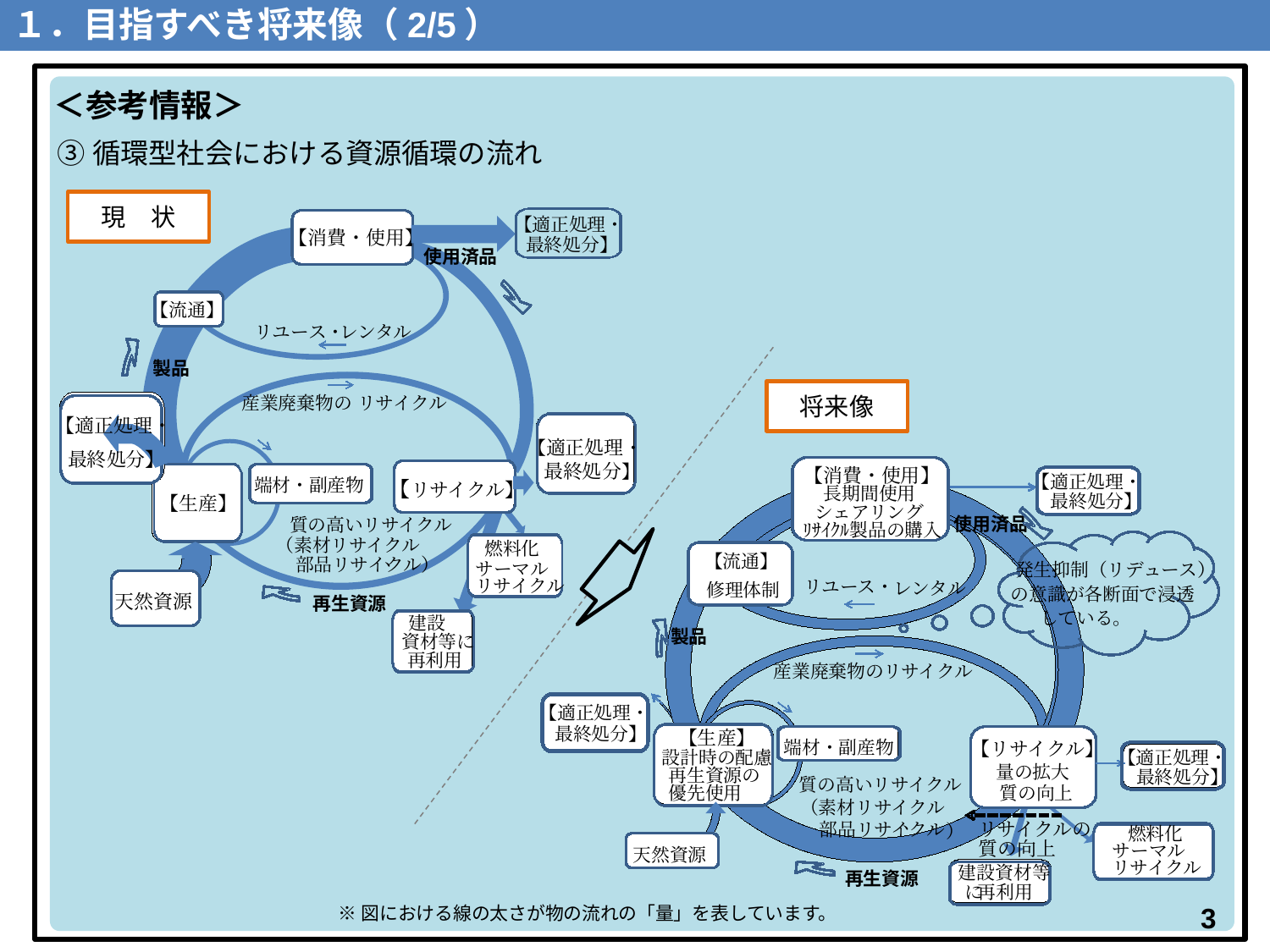

１．目指すべき将来像（2/5）

＜参考情報＞

③循環型社会における資源循環の流れ

【適正処理・

【消費・使用】

最終処分】

使用済品

【流通】

リユース・
レンタル

製品

産業廃棄物の
リサイクル

【適正処理・

【適正処理・

最終処分】
最終処分】

端材・副産物

【リサイクル】

【生産】

質の高いリサイクル

（素材リサイクル

燃料化

、

部品リサイクル
）
サーマル
リサイクル

天然資源

再生資源

建設

資材等に
再利用
現　状
将来像

【消費・使用】

【適正処理・

将来像
長期間使用

最終処分】

シェアリング

使用済品

ﾘｻｲｸﾙ製品の購入

【流通】

発生抑制（リデュース）

リユース・
レンタル
修理体制

の意識が各断面で浸透

している。

製品

産業廃棄物の
リサイクル

【適正処理・

最終処分】

【生産】

端材・副産物

【リサイクル】

設計時の配慮
【適正処理・

量の拡大

最終処分】
再生資源の
優先使用
質の高いリサイクル

質の向上

（素材
リサイクル

、
部品リサイクル

）
リサイクルの
質の向上

燃料化

サーマル
リサイクル

天然資源

建設
資材等
再生資源

に
再利用

※図における線の太さが物の流れの「量」を表しています。
3
3